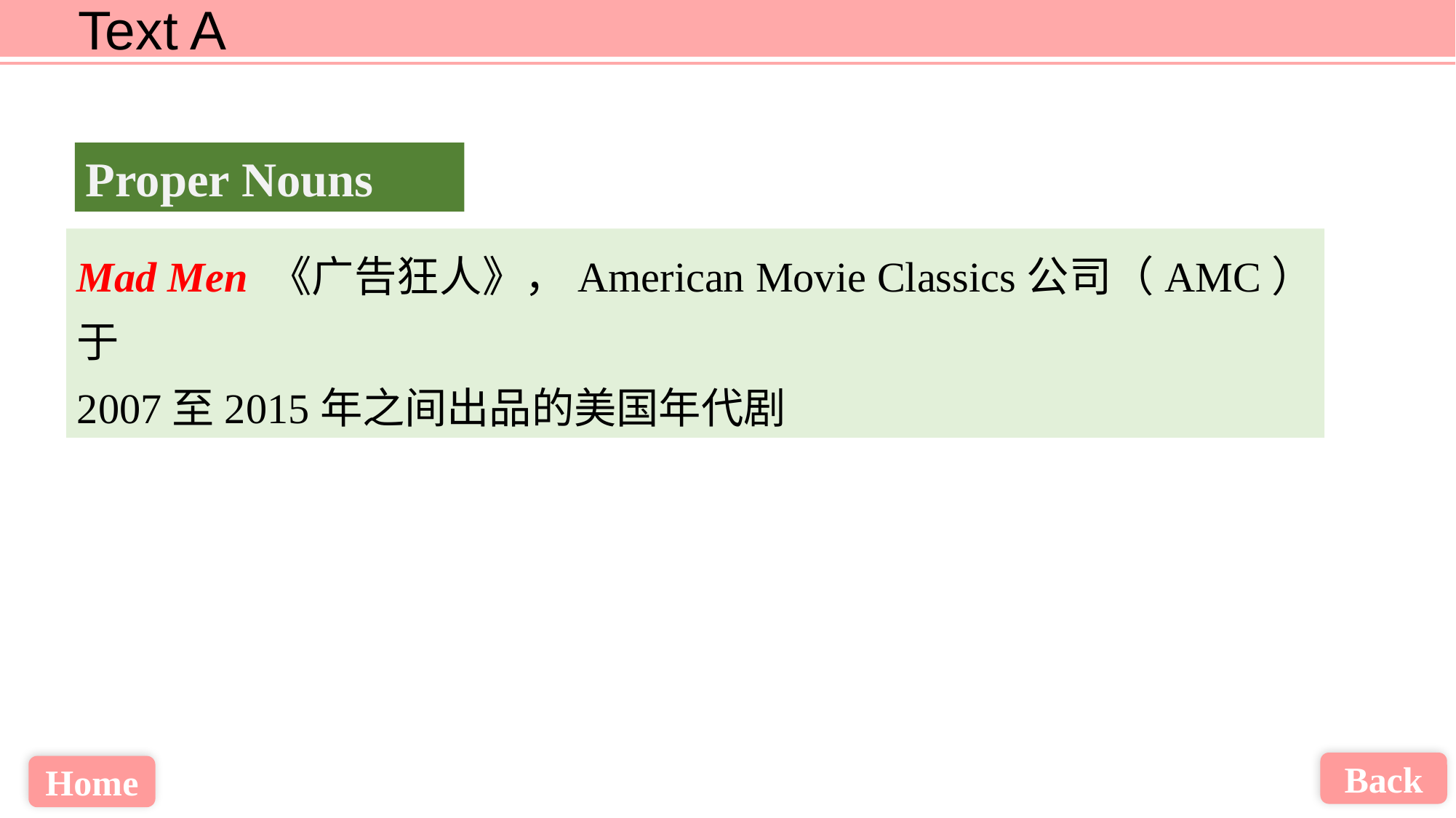

Proper Nouns
Mad Men 《广告狂人》，American Movie Classics公司（AMC）于
2007至2015年之间出品的美国年代剧
Back